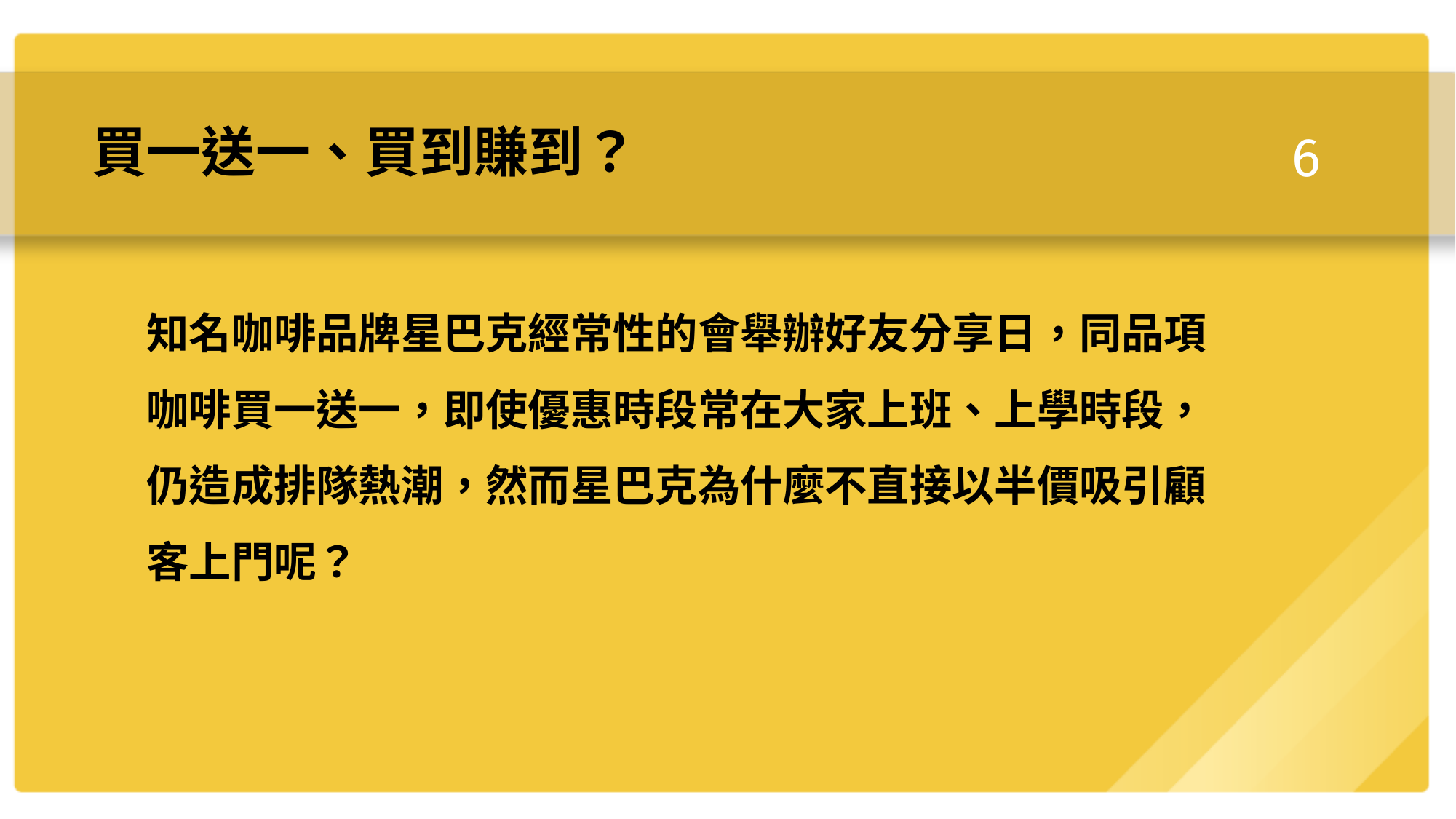

6
# 買一送一、買到賺到？
知名咖啡品牌星巴克經常性的會舉辦好友分享日，同品項咖啡買一送一，即使優惠時段常在大家上班、上學時段，仍造成排隊熱潮，然而星巴克為什麼不直接以半價吸引顧客上門呢？